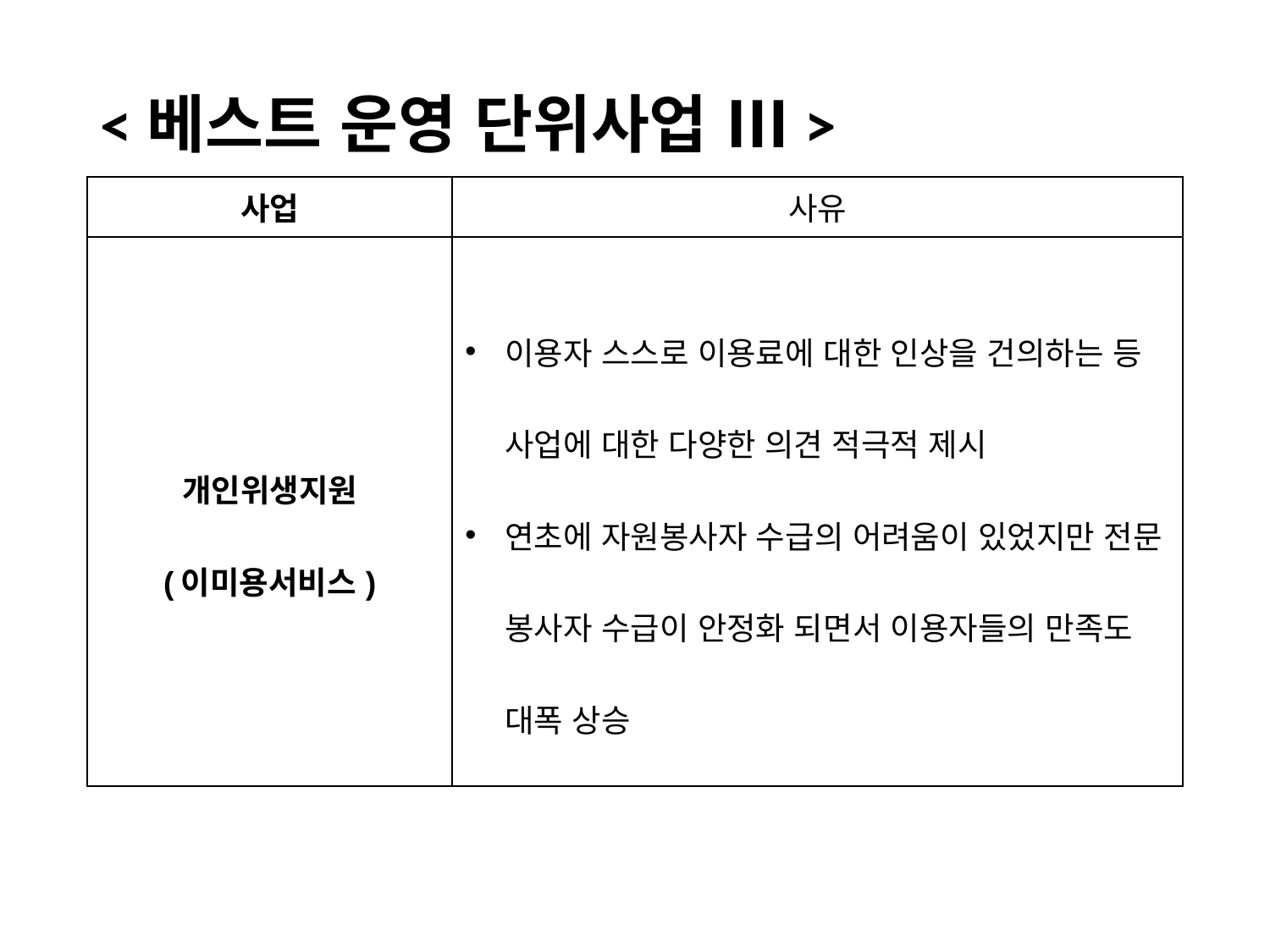

# <베스트 운영 단위사업 Ⅲ>
| 사업 | 사유 |
| --- | --- |
| 개인위생지원 (이미용서비스) | 이용자 스스로 이용료에 대한 인상을 건의하는 등 사업에 대한 다양한 의견 적극적 제시 연초에 자원봉사자 수급의 어려움이 있었지만 전문 봉사자 수급이 안정화 되면서 이용자들의 만족도 대폭 상승 |